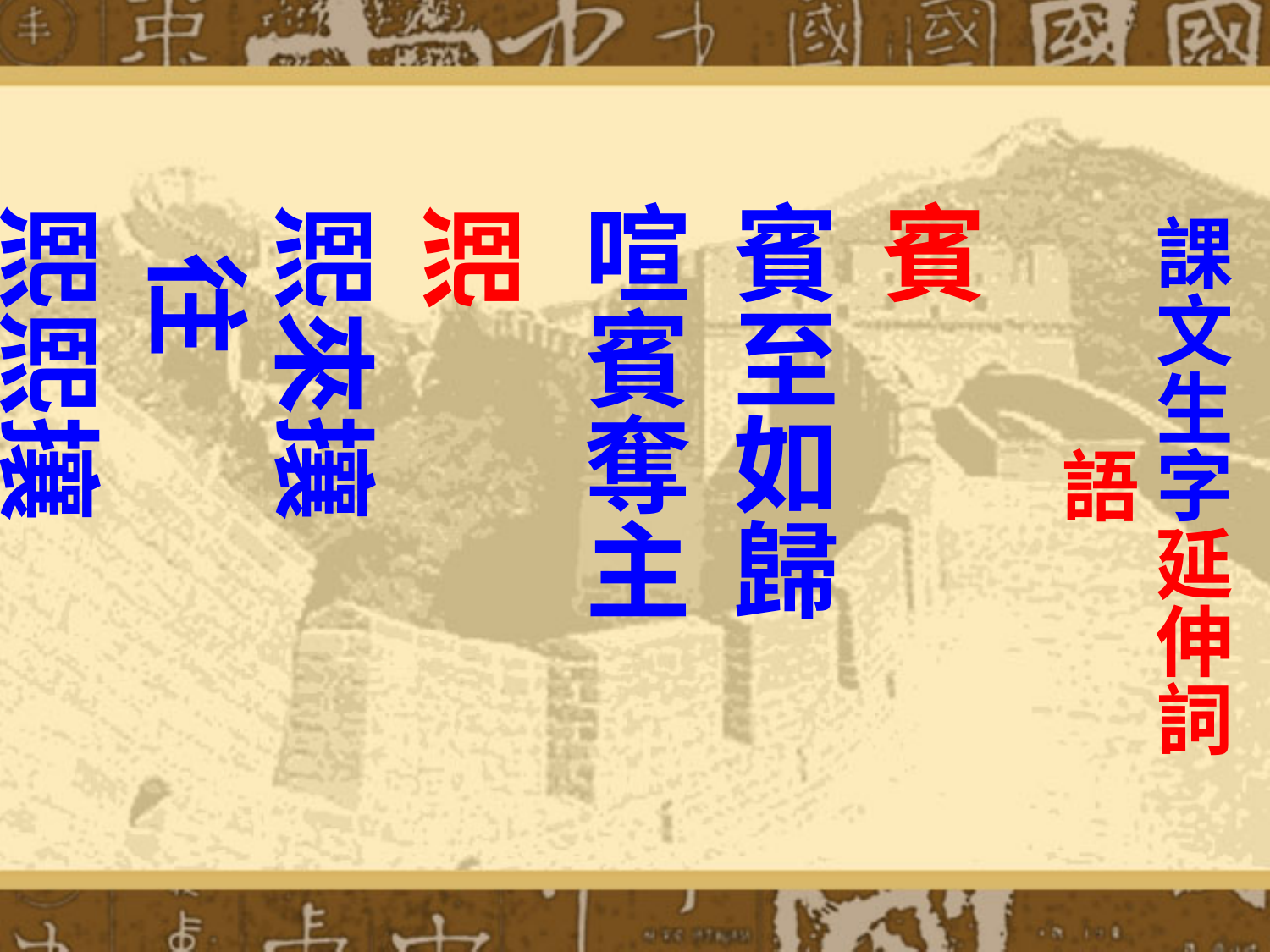

# 課文生字延伸詞語
賓
賓至如歸
喧賓奪主
熙
熙來攘往
熙熙攘攘